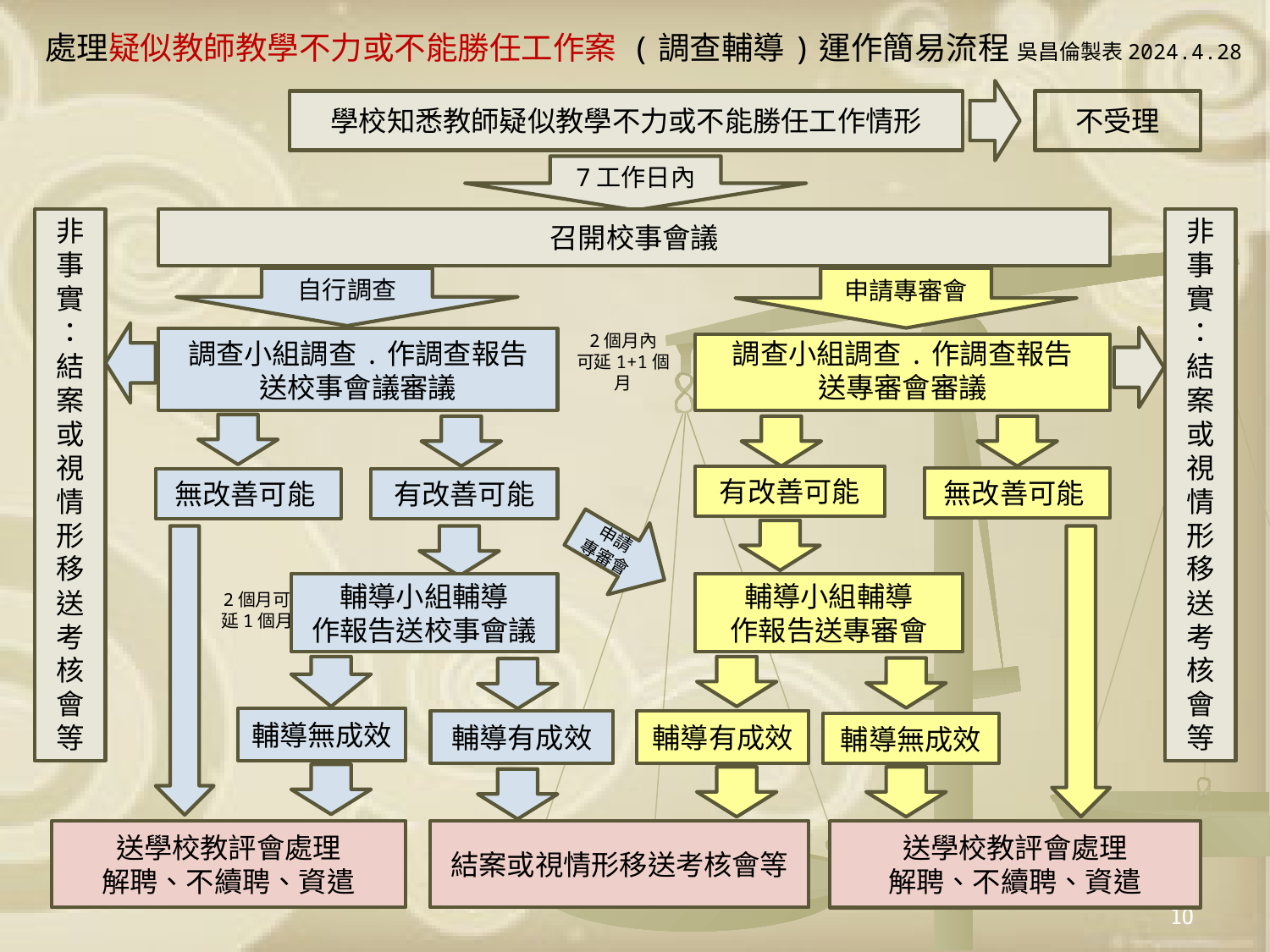

7工作日內
# 處理疑似教師教學不力或不能勝任工作案 (調查輔導)運作簡易流程 吳昌倫製表2024.4.28

學校知悉教師疑似教學不力或不能勝任工作情形
不受理
自行調查
申請專審會
非事實：結案或視情形移送考核會等
召開校事會議
非事實：結案或視情形移送考核會等

調查小組調查.作調查報告
送校事會議審議
調查小組調查.作調查報告
送專審會審議
2個月內
可延1+1個月

有改善可能
無改善可能
有改善可能
無改善可能

申請
專審會
2個月可
延1個月
輔導小組輔導
作報告送校事會議
輔導小組輔導
作報告送專審會

輔導無成效
輔導有成效
輔導有成效
輔導無成效

結案或視情形移送考核會等
送學校教評會處理
解聘、不續聘、資遣
送學校教評會處理
解聘、不續聘、資遣
10